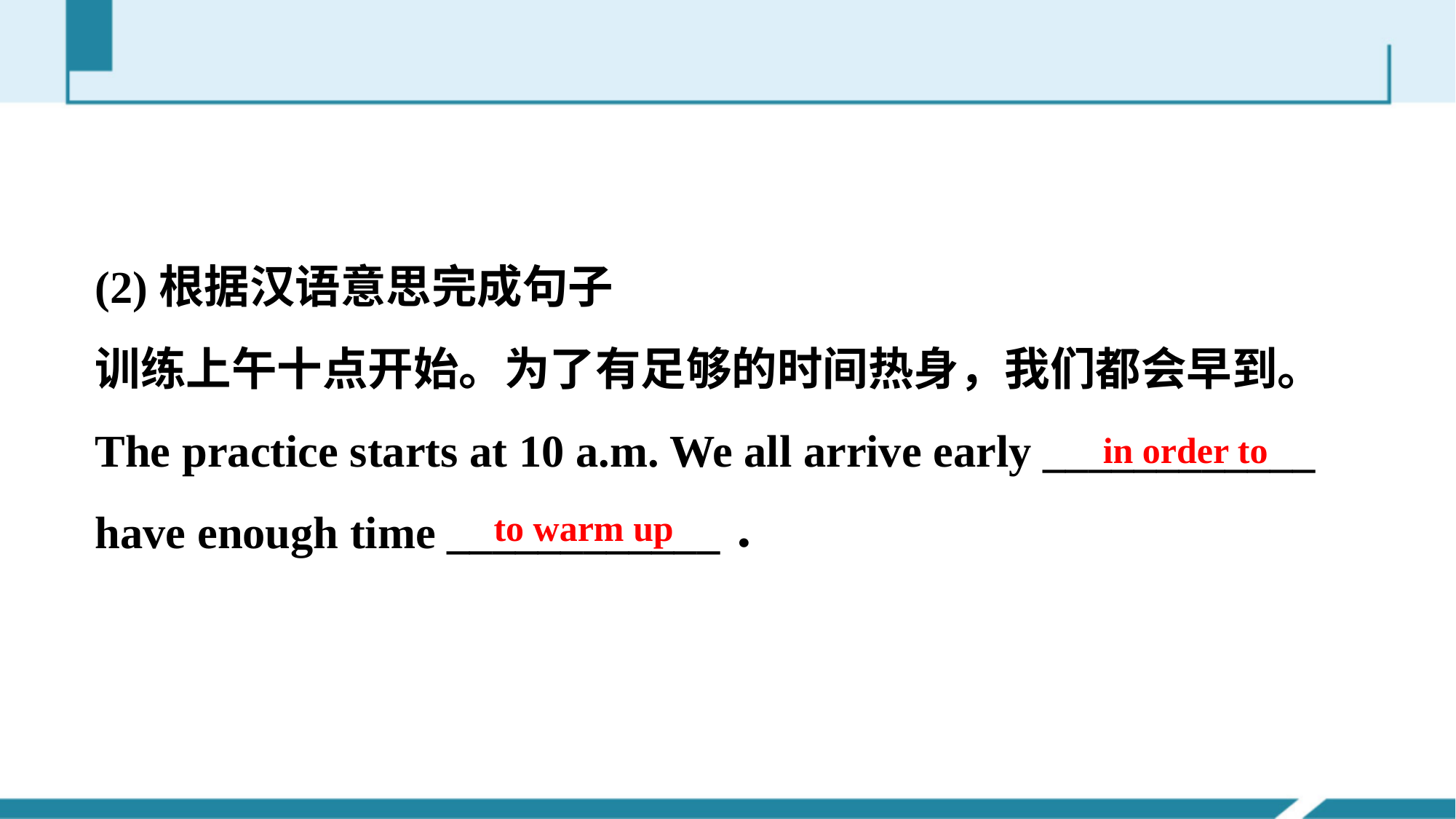

(2)根据汉语意思完成句子
训练上午十点开始。为了有足够的时间热身，我们都会早到。
The practice starts at 10 a.m. We all arrive early ____________ have enough time ____________．
in order to
to warm up